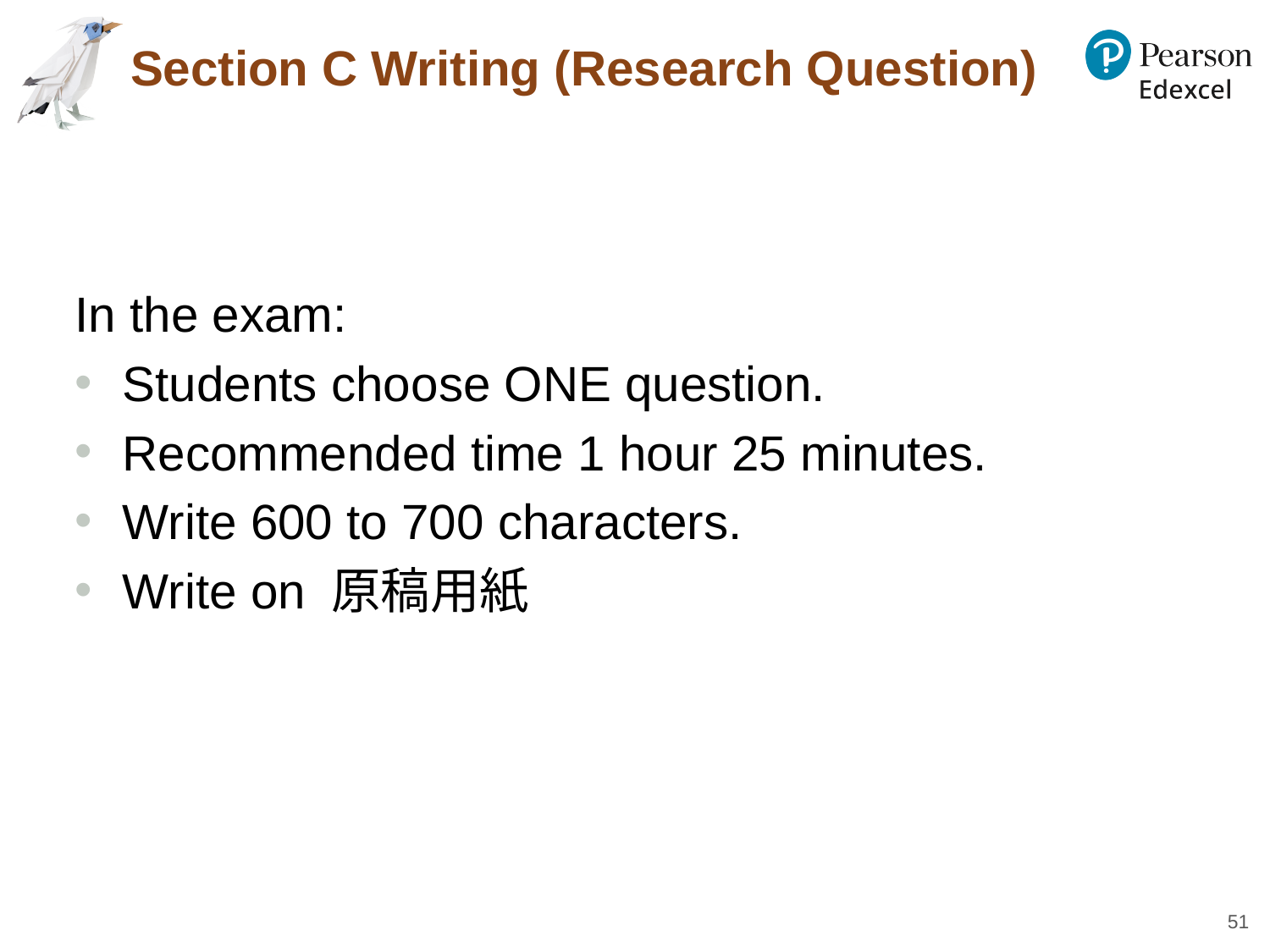

# Section C Writing (Research Question)
In the exam:
Students choose ONE question.
Recommended time 1 hour 25 minutes.
Write 600 to 700 characters.
Write on 原稿用紙